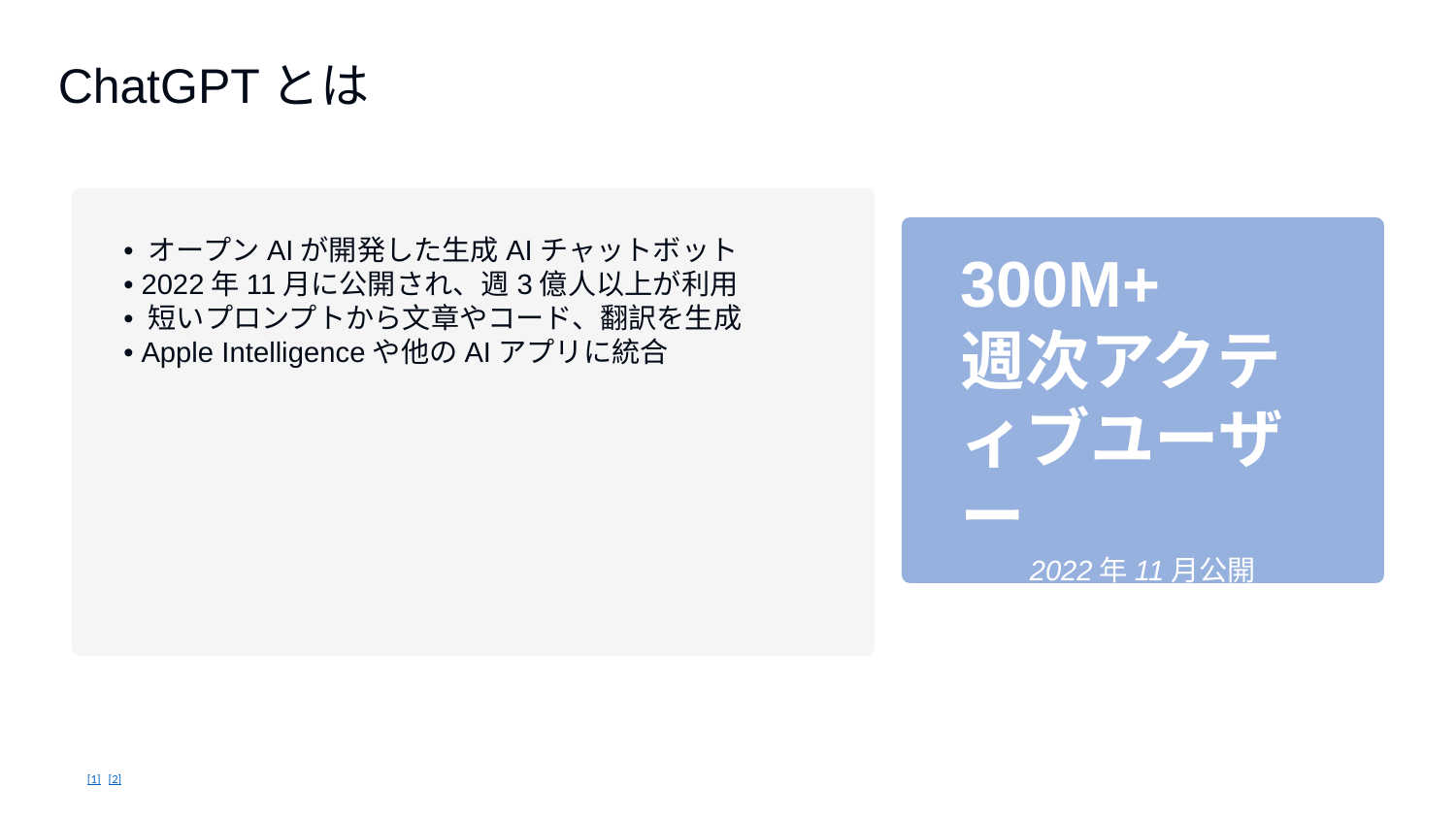

ChatGPTとは

• オープンAIが開発した生成AIチャットボット
• 2022年11月に公開され、週3億人以上が利用
• 短いプロンプトから文章やコード、翻訳を生成
• Apple Intelligenceや他のAIアプリに統合
300M+
週次アクティブユーザー
2022年11月公開
[1]   [2]